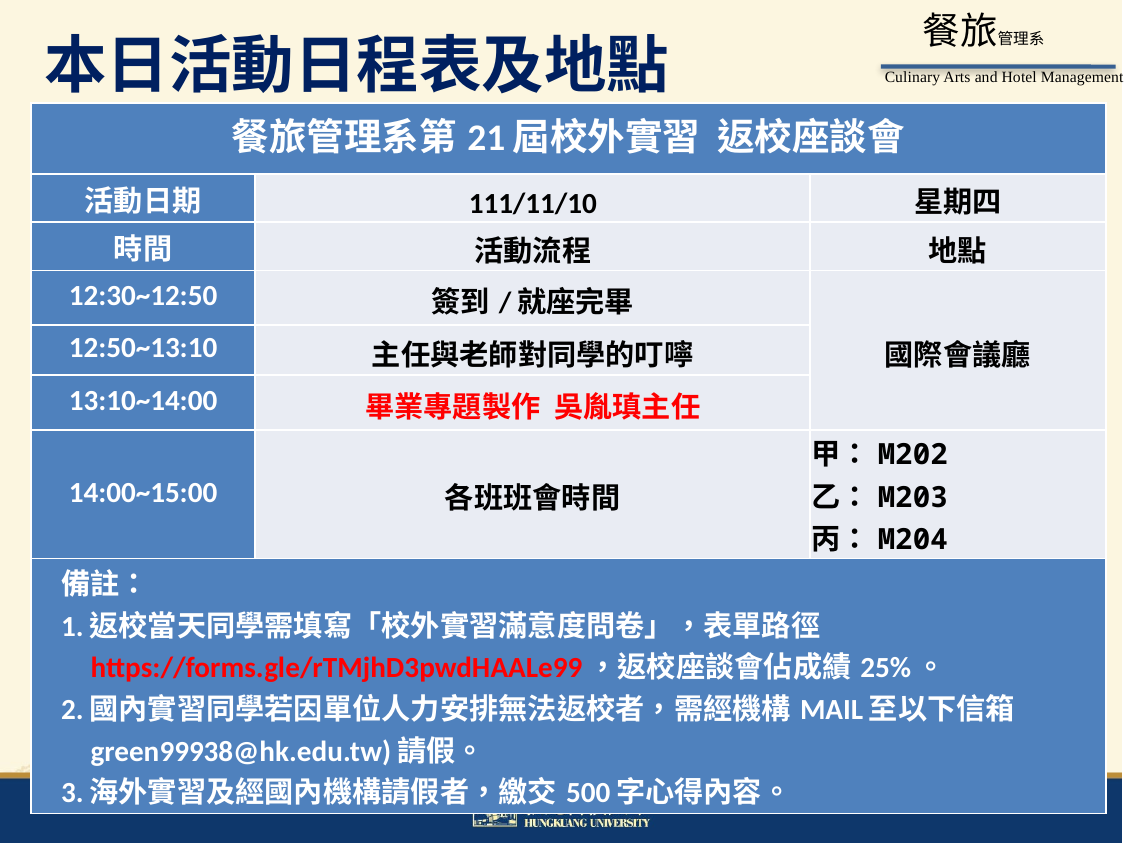

# 本日活動日程表及地點
| 餐旅管理系第21屆校外實習 返校座談會 |  |  |
| --- | --- | --- |
| 活動日期 | 111/11/10 | 星期四 |
| 時間 | 活動流程 | 地點 |
| 12:30~12:50 | 簽到/就座完畢 | 國際會議廳 |
| 12:50~13:10 | 主任與老師對同學的叮嚀 |  |
| 13:10~14:00 | 畢業專題製作 吳胤瑱主任 |  |
| 14:00~15:00 | 各班班會時間 | 甲：M202 乙：M203 丙：M204 |
| 備註： 1.返校當天同學需填寫「校外實習滿意度問卷」，表單路徑 https://forms.gle/rTMjhD3pwdHAALe99，返校座談會佔成績25%。 2.國內實習同學若因單位人力安排無法返校者，需經機構MAIL至以下信箱green99938@hk.edu.tw)請假。 3.海外實習及經國內機構請假者，繳交500字心得內容。 |  |  |